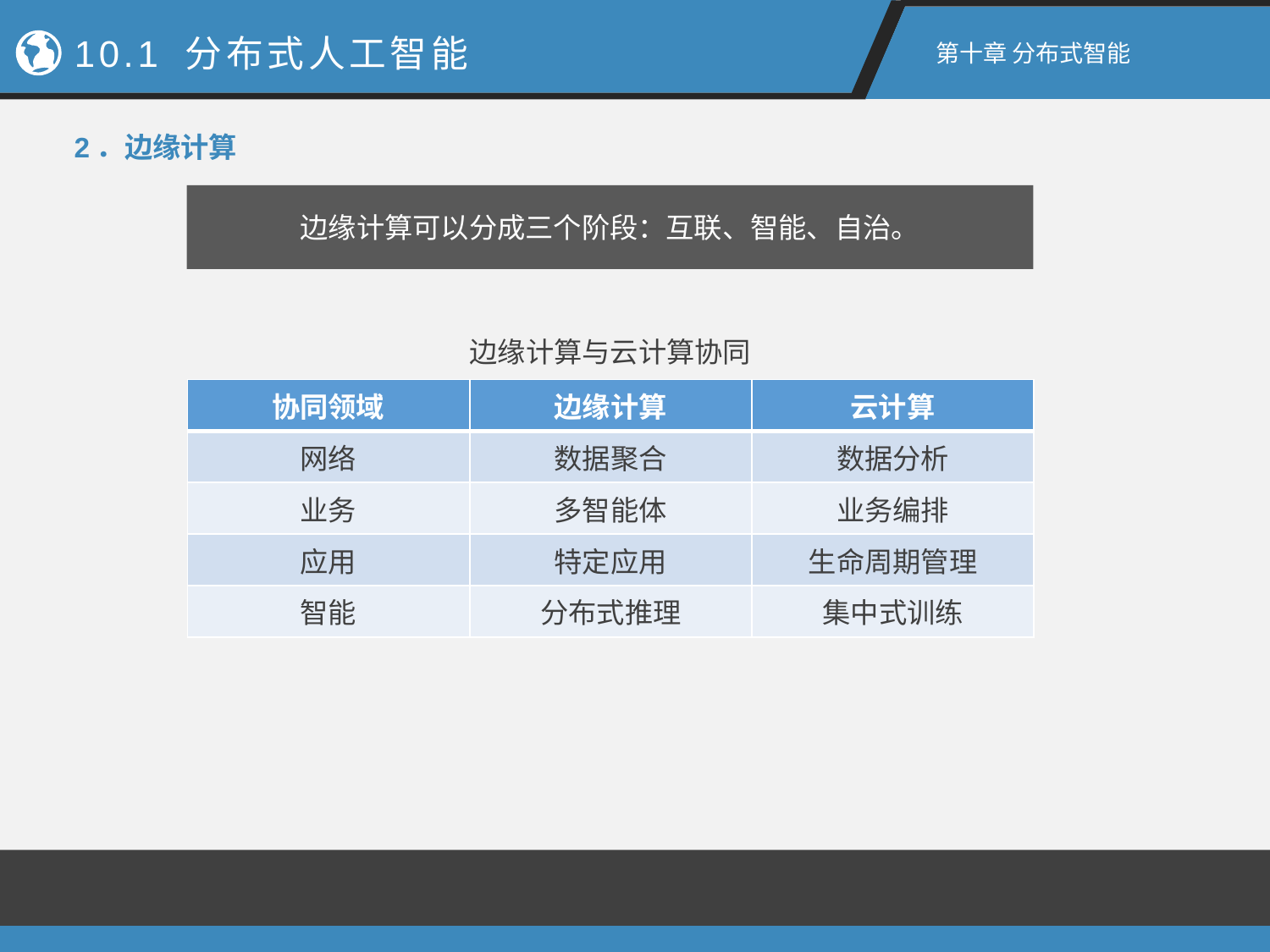

10.1 分布式人工智能

第十章 分布式智能
2．边缘计算
边缘计算可以分成三个阶段：互联、智能、自治。
边缘计算与云计算协同
| 协同领域 | 边缘计算 | 云计算 |
| --- | --- | --- |
| 网络 | 数据聚合 | 数据分析 |
| 业务 | 多智能体 | 业务编排 |
| 应用 | 特定应用 | 生命周期管理 |
| 智能 | 分布式推理 | 集中式训练 |